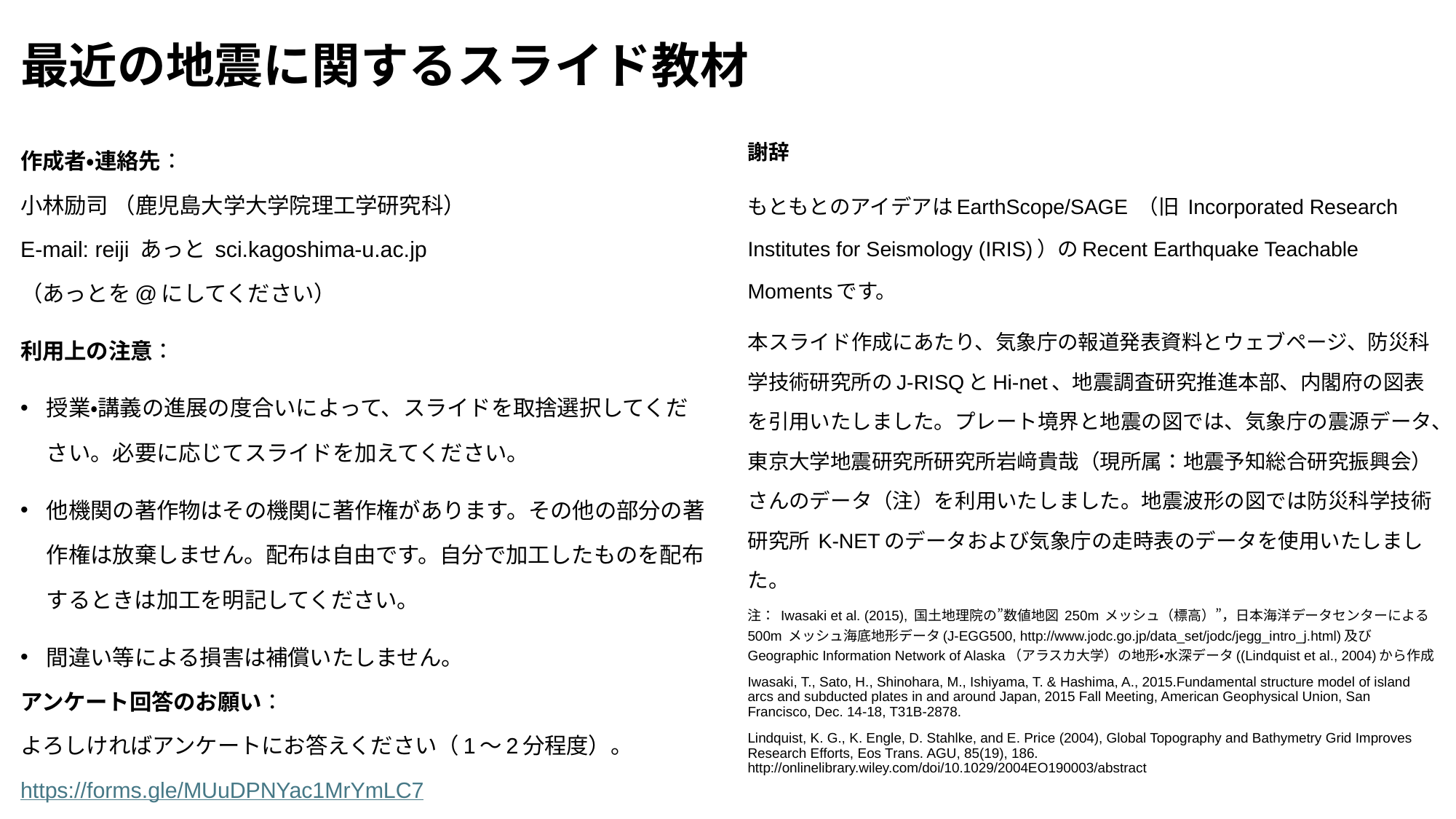

# 最近の地震に関するスライド教材
作成者・連絡先：
小林励司 （鹿児島大学大学院理工学研究科）
E-mail: reiji あっと sci.kagoshima-u.ac.jp
（あっとを@にしてください）
利用上の注意：
授業・講義の進展の度合いによって、スライドを取捨選択してください。必要に応じてスライドを加えてください。
他機関の著作物はその機関に著作権があります。その他の部分の著作権は放棄しません。配布は自由です。自分で加工したものを配布するときは加工を明記してください。
間違い等による損害は補償いたしません。
アンケート回答のお願い：
よろしければアンケートにお答えください（1～2分程度）。
https://forms.gle/MUuDPNYac1MrYmLC7
謝辞
もともとのアイデアはEarthScope/SAGE （旧 Incorporated Research Institutes for Seismology (IRIS)）のRecent Earthquake Teachable Momentsです。
本スライド作成にあたり、気象庁の報道発表資料とウェブページ、防災科学技術研究所のJ-RISQとHi-net、地震調査研究推進本部、内閣府の図表を引用いたしました。プレート境界と地震の図では、気象庁の震源データ、東京大学地震研究所研究所岩﨑貴哉（現所属：地震予知総合研究振興会）さんのデータ（注）を利用いたしました。地震波形の図では防災科学技術研究所 K-NETのデータおよび気象庁の走時表のデータを使用いたしました。
注： Iwasaki et al. (2015), 国土地理院の”数値地図 250m メッシュ（標高）”，日本海洋データセンターによる 500m メッシュ海底地形データ(J-EGG500, http://www.jodc.go.jp/data_set/jodc/jegg_intro_j.html)及び Geographic Information Network of Alaska（アラスカ大学）の地形・水深データ((Lindquist et al., 2004)から作成
Iwasaki, T., Sato, H., Shinohara, M., Ishiyama, T. & Hashima, A., 2015.Fundamental structure model of island arcs and subducted plates in and around Japan, 2015 Fall Meeting, American Geophysical Union, San Francisco, Dec. 14-18, T31B-2878.
Lindquist, K. G., K. Engle, D. Stahlke, and E. Price (2004), Global Topography and Bathymetry Grid Improves Research Efforts, Eos Trans. AGU, 85(19), 186. http://onlinelibrary.wiley.com/doi/10.1029/2004EO190003/abstract